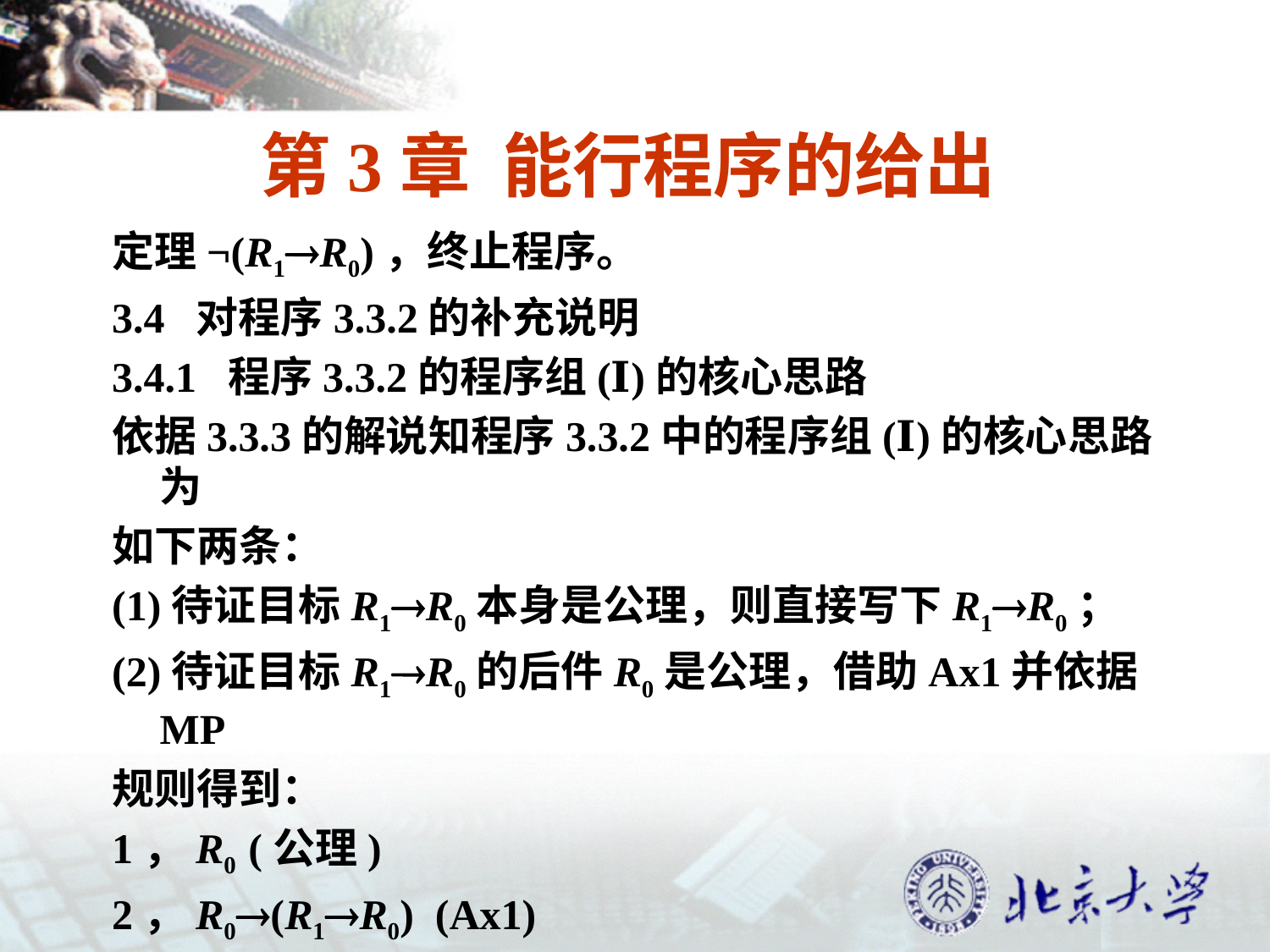

# 第3章  能行程序的给出
定理¬(R1→R0)，终止程序。
3.4  对程序3.3.2的补充说明
3.4.1  程序3.3.2的程序组(Ⅰ)的核心思路
依据3.3.3的解说知程序3.3.2中的程序组(Ⅰ)的核心思路为
如下两条：
(1)待证目标R1→R0本身是公理，则直接写下R1→R0；
(2)待证目标R1→R0的后件R0是公理，借助Ax1并依据MP
规则得到：
1，R0  (公理)
2，R0→(R1→R0)  (Ax1)